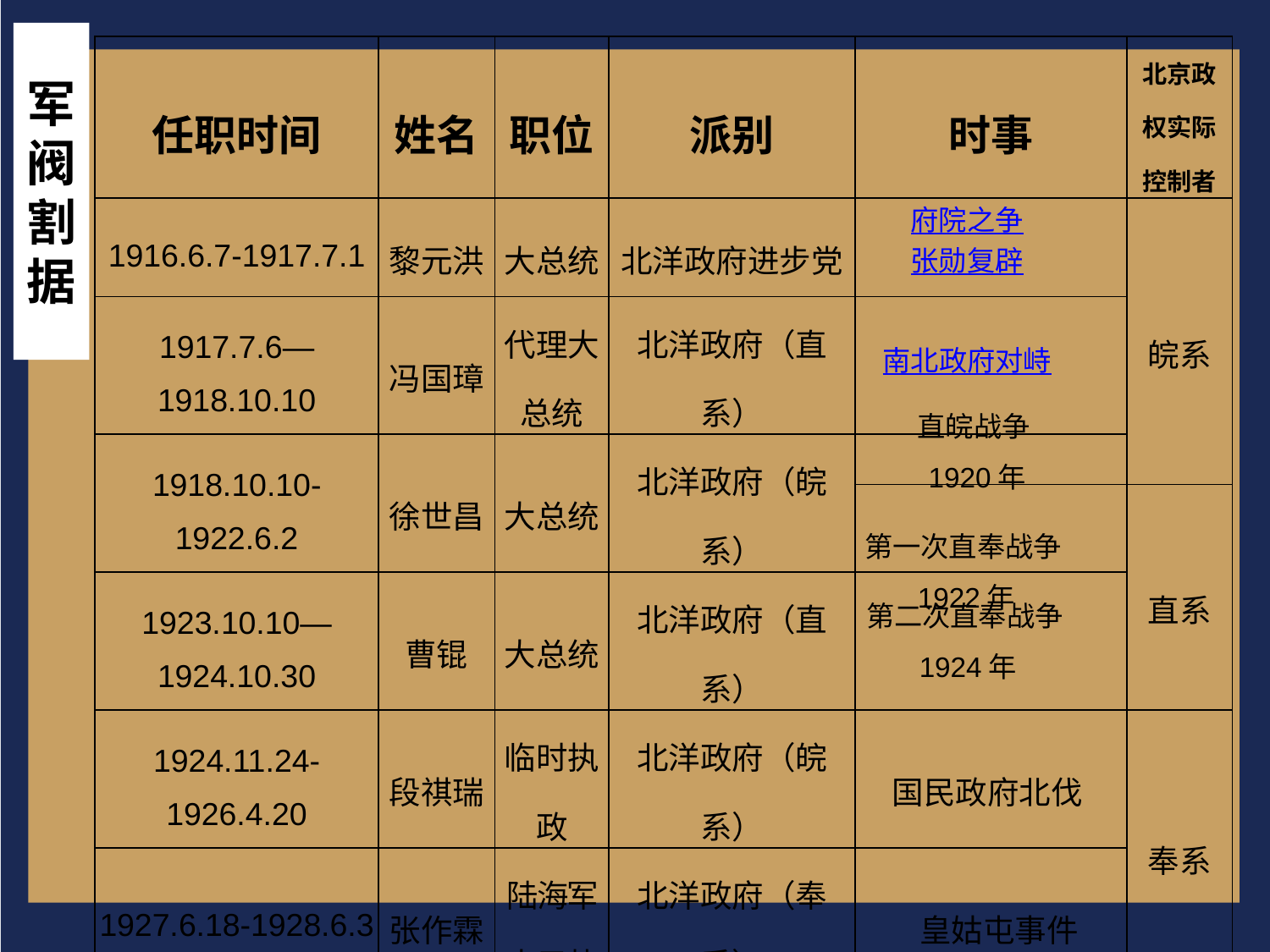

军阀割据
| 任职时间 | 姓名 | 职位 | 派别 | 时事 | 北京政权实际控制者 |
| --- | --- | --- | --- | --- | --- |
| 1916.6.7-1917.7.1 | 黎元洪 | 大总统 | 北洋政府进步党 |  | 皖系 |
| 1917.7.6—1918.10.10 | 冯国璋 | 代理大总统 | 北洋政府（直系） |  |  |
| 1918.10.10-1922.6.2 | 徐世昌 | 大总统 | 北洋政府（皖系） |  |  |
|  |  |  |  |  | 直系 |
| 1923.10.10—1924.10.30 | 曹锟 | 大总统 | 北洋政府（直系） |  |  |
| 1924.11.24-1926.4.20 | 段祺瑞 | 临时执政 | 北洋政府（皖系） | 国民政府北伐 | 奉系 |
| 1927.6.18-1928.6.3 | 张作霖 | 陆海军大元帅 | 北洋政府（奉系） | 皇姑屯事件 |  |

府院之争
张勋复辟
南北政府对峙
直皖战争1920年
第一次直奉战争1922年
第二次直奉战争1924年